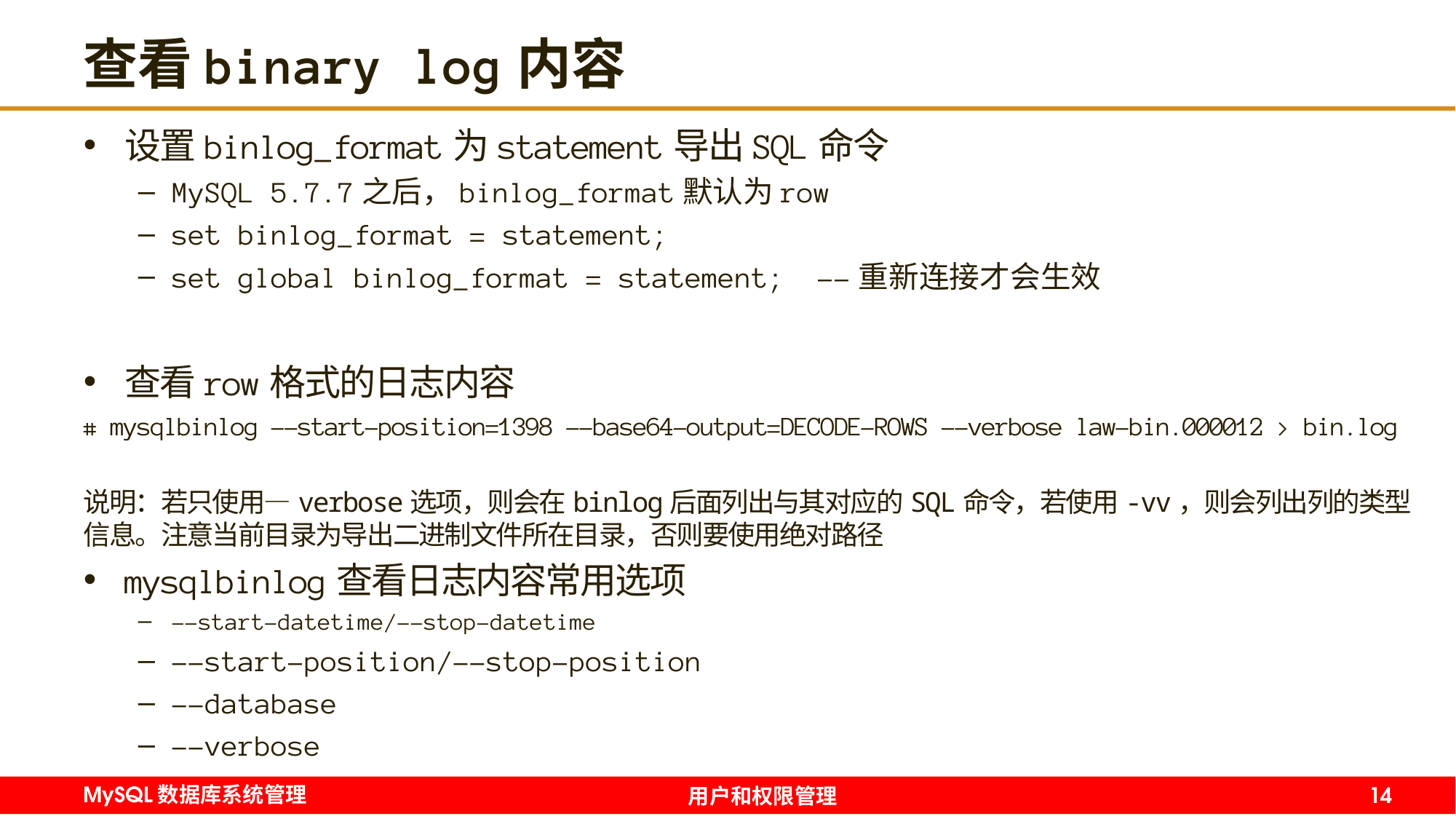

# 查看binary log内容
设置binlog_format为statement导出SQL命令
MySQL 5.7.7之后，binlog_format默认为row
set binlog_format = statement;
set global binlog_format = statement;  --重新连接才会生效

查看row格式的日志内容
# mysqlbinlog --start-position=1398 --base64-output=DECODE-ROWS --verbose law-bin.000012 > bin.log

说明：若只使用—verbose选项，则会在binlog后面列出与其对应的SQL命令，若使用-vv，则会列出列的类型信息。注意当前目录为导出二进制文件所在目录，否则要使用绝对路径
mysqlbinlog查看日志内容常用选项
--start-datetime/--stop-datetime
--start-position/--stop-position
--database
--verbose